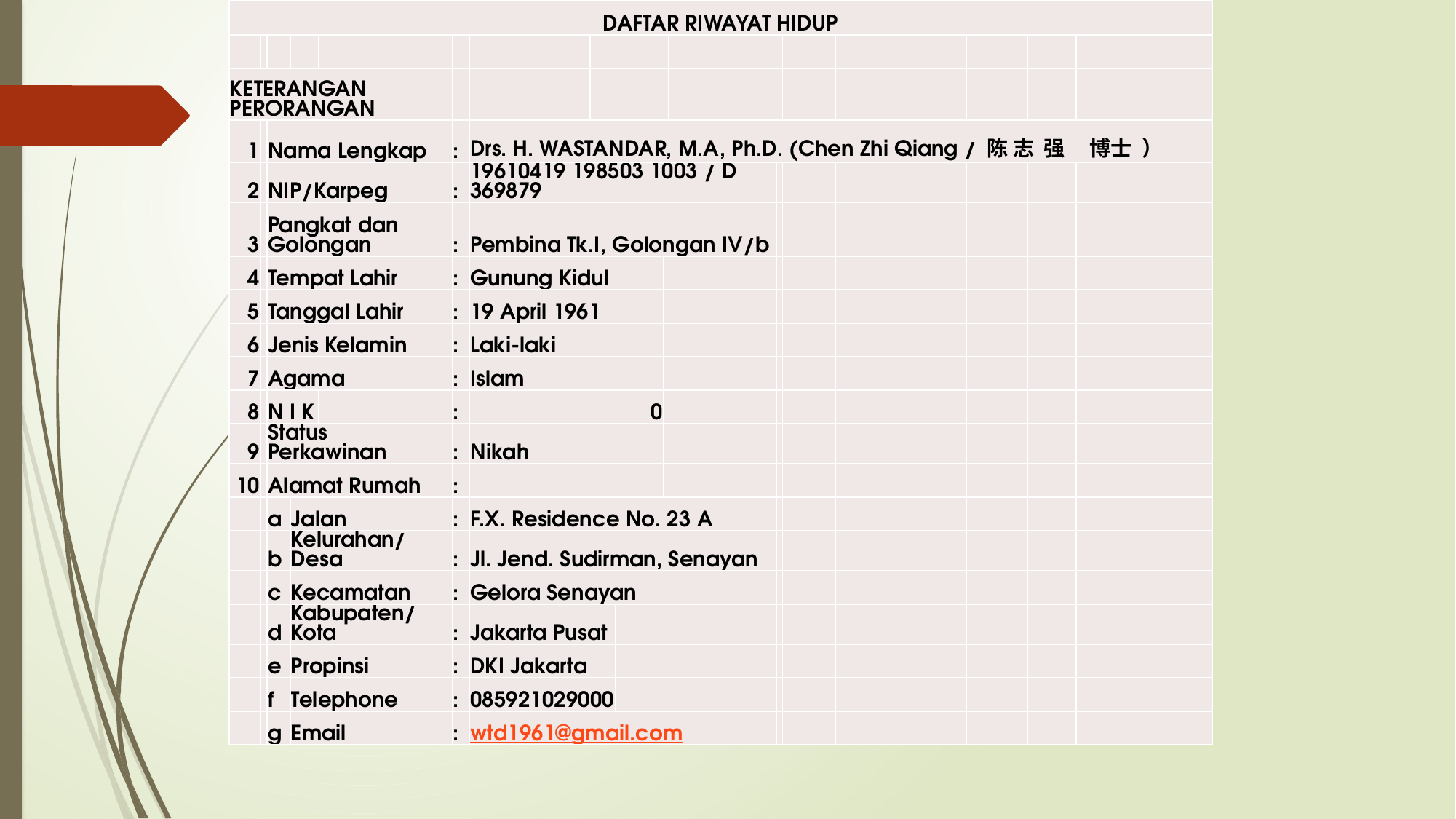

| DAFTAR RIWAYAT HIDUP |  |  |  |  |  |  |  |  |  |  |  |  |  |  |  |  |
| --- | --- | --- | --- | --- | --- | --- | --- | --- | --- | --- | --- | --- | --- | --- | --- | --- |
|  |  |  |  |  |  |  |  |  |  |  |  |  |  |  |  |  |
| KETERANGAN PERORANGAN |  |  |  |  |  |  |  |  |  |  |  |  |  |  |  |  |
| 1 |  | Nama Lengkap |  |  | : | Drs. H. WASTANDAR, M.A, Ph.D. (Chen Zhi Qiang / 陈 志 强 博士 ） |  |  |  |  |  |  |  |  |  |  |
| 2 |  | NIP/Karpeg |  |  | : | 19610419 198503 1003 / D 369879 |  |  |  |  |  |  |  |  |  |  |
| 3 |  | Pangkat dan Golongan |  |  | : | Pembina Tk.I, Golongan IV/b |  |  |  |  |  |  |  |  |  |  |
| 4 |  | Tempat Lahir |  |  | : | Gunung Kidul |  |  |  |  |  |  |  |  |  |  |
| 5 |  | Tanggal Lahir |  |  | : | 19 April 1961 |  |  |  |  |  |  |  |  |  |  |
| 6 |  | Jenis Kelamin |  |  | : | Laki-laki |  |  |  |  |  |  |  |  |  |  |
| 7 |  | Agama |  |  | : | Islam |  |  |  |  |  |  |  |  |  |  |
| 8 |  | N I K |  |  | : | 0 |  |  |  |  |  |  |  |  |  |  |
| 9 |  | Status Perkawinan |  |  | : | Nikah |  |  |  |  |  |  |  |  |  |  |
| 10 |  | Alamat Rumah |  |  | : |  |  |  |  |  |  |  |  |  |  |  |
|  |  | a | Jalan |  | : | F.X. Residence No. 23 A |  |  |  |  |  |  |  |  |  |  |
|  |  | b | Kelurahan/Desa |  | : | Jl. Jend. Sudirman, Senayan |  |  |  |  |  |  |  |  |  |  |
|  |  | c | Kecamatan |  | : | Gelora Senayan |  |  |  |  |  |  |  |  |  |  |
|  |  | d | Kabupaten/Kota |  | : | Jakarta Pusat |  |  |  |  |  |  |  |  |  |  |
|  |  | e | Propinsi |  | : | DKI Jakarta |  |  |  |  |  |  |  |  |  |  |
|  |  | f | Telephone |  | : | 085921029000 |  |  |  |  |  |  |  |  |  |  |
|  |  | g | Email |  | : | wtd1961@gmail.com |  |  |  |  |  |  |  |  |  |  |